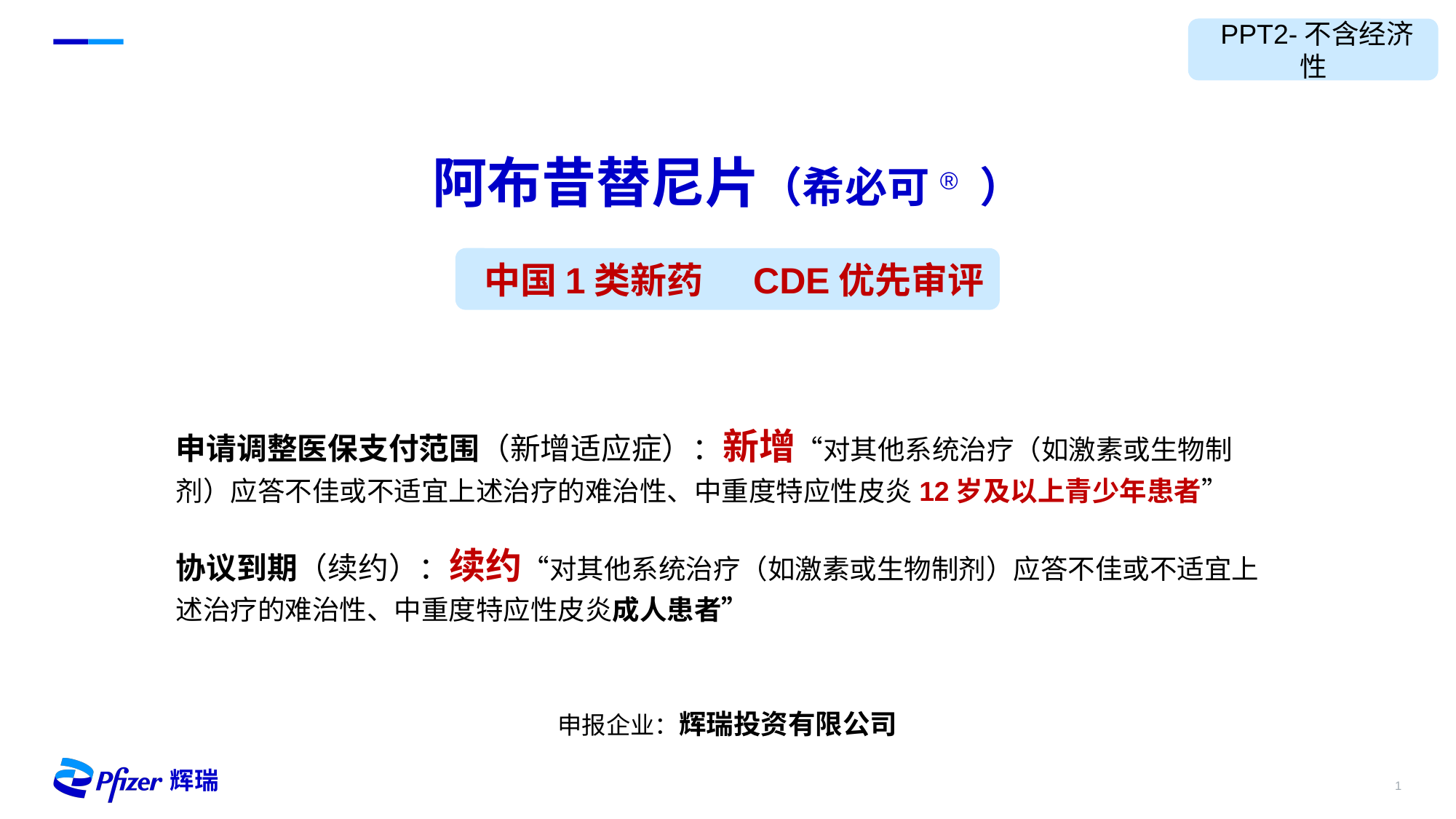

PPT2-不含经济性
阿布昔替尼片（希必可® ）
 中国1类新药       CDE优先审评
申请调整医保支付范围（新增适应症）：新增“对其他系统治疗（如激素或生物制剂）应答不佳或不适宜上述治疗的难治性、中重度特应性皮炎12岁及以上青少年患者”
协议到期（续约）：续约“对其他系统治疗（如激素或生物制剂）应答不佳或不适宜上述治疗的难治性、中重度特应性皮炎成人患者”
申报企业：辉瑞投资有限公司